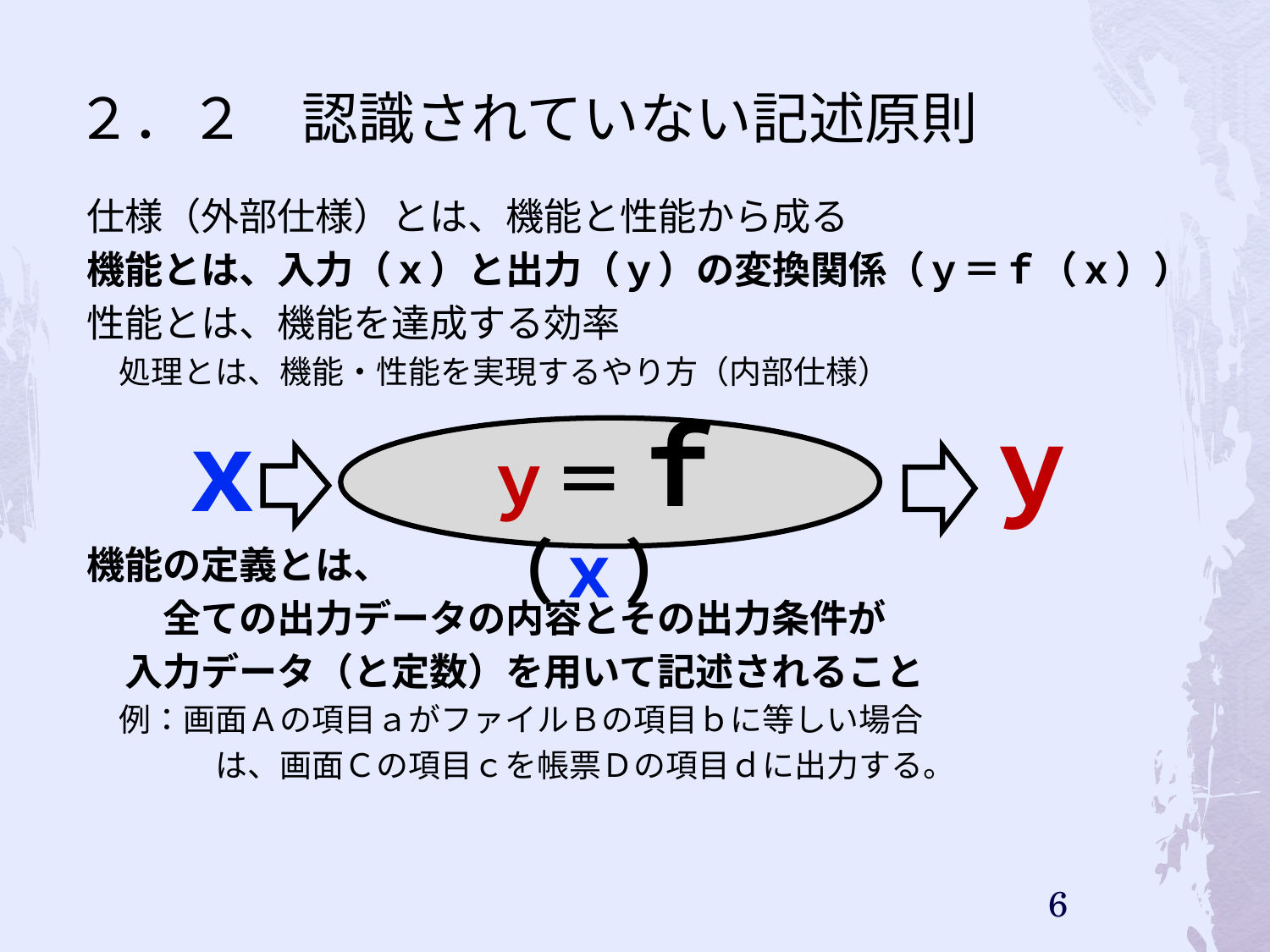

２．２　認識されていない記述原則
仕様（外部仕様）とは、機能と性能から成る
機能とは、入力（ｘ）と出力（ｙ）の変換関係（ｙ＝ｆ（ｘ））
性能とは、機能を達成する効率
　処理とは、機能・性能を実現するやり方（内部仕様）

機能の定義とは、
　　全ての出力データの内容とその出力条件が
　入力データ（と定数）を用いて記述されること
　例：画面Ａの項目ａがファイルＢの項目ｂに等しい場合
　　　　は、画面Ｃの項目ｃを帳票Ｄの項目ｄに出力する。
ｙ＝ｆ（ｘ）
ｙ
ｘ

6